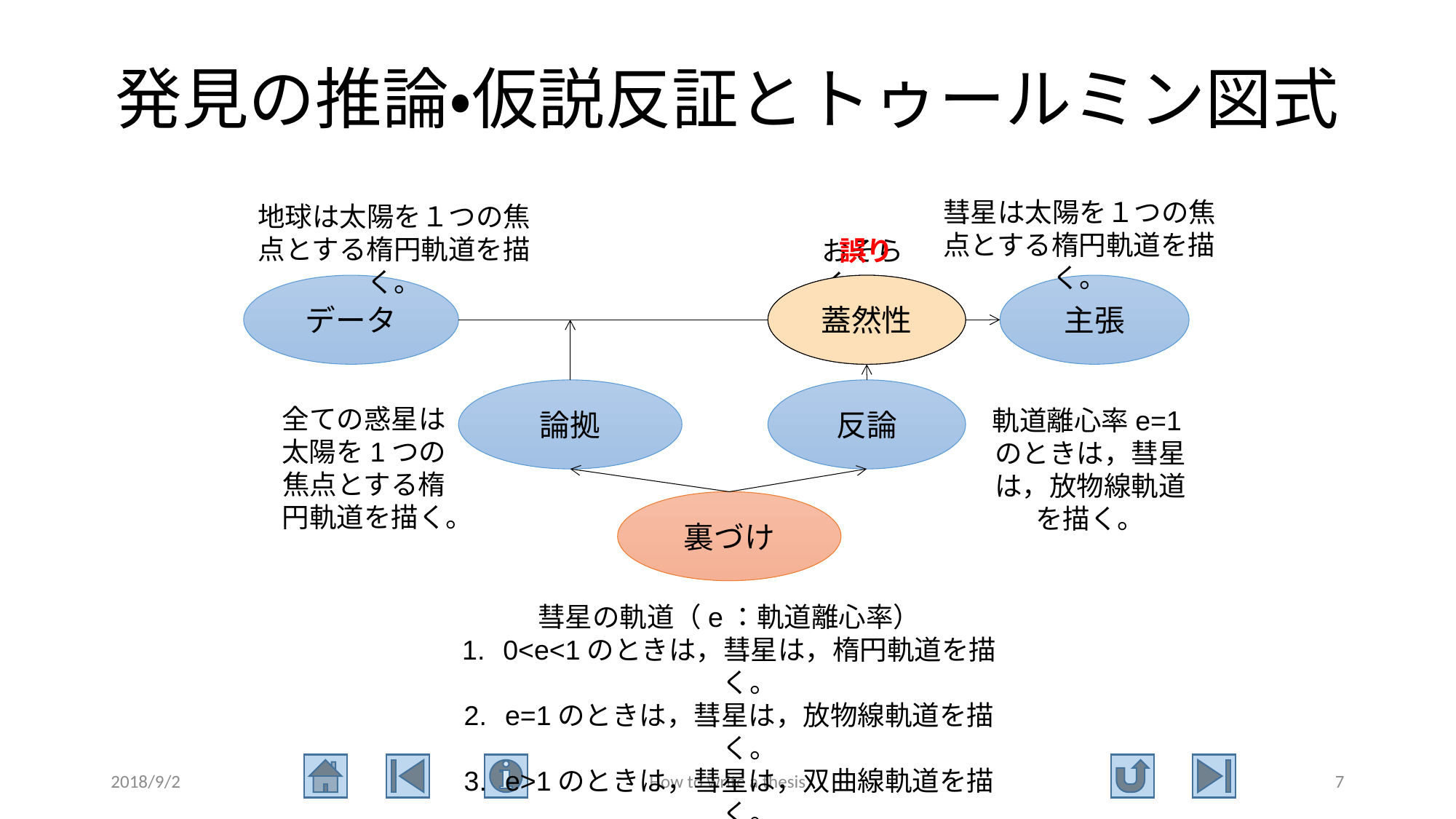

# 発見の推論・仮説反証とトゥールミン図式
彗星は太陽を１つの焦点とする楕円軌道を描く。
地球は太陽を１つの焦点とする楕円軌道を描く。
おそらく
誤り
データ
蓋然性
蓋然性
主張
論拠
反論
全ての惑星は太陽を1つの焦点とする楕円軌道を描く。
軌道離心率e=1のときは，彗星は，放物線軌道を描く。
裏づけ
彗星の軌道（e：軌道離心率）
0<e<1のときは，彗星は，楕円軌道を描く。
e=1のときは，彗星は，放物線軌道を描く。
e>1のときは，彗星は，双曲線軌道を描く。
2018/9/2
How to write a thesis
7